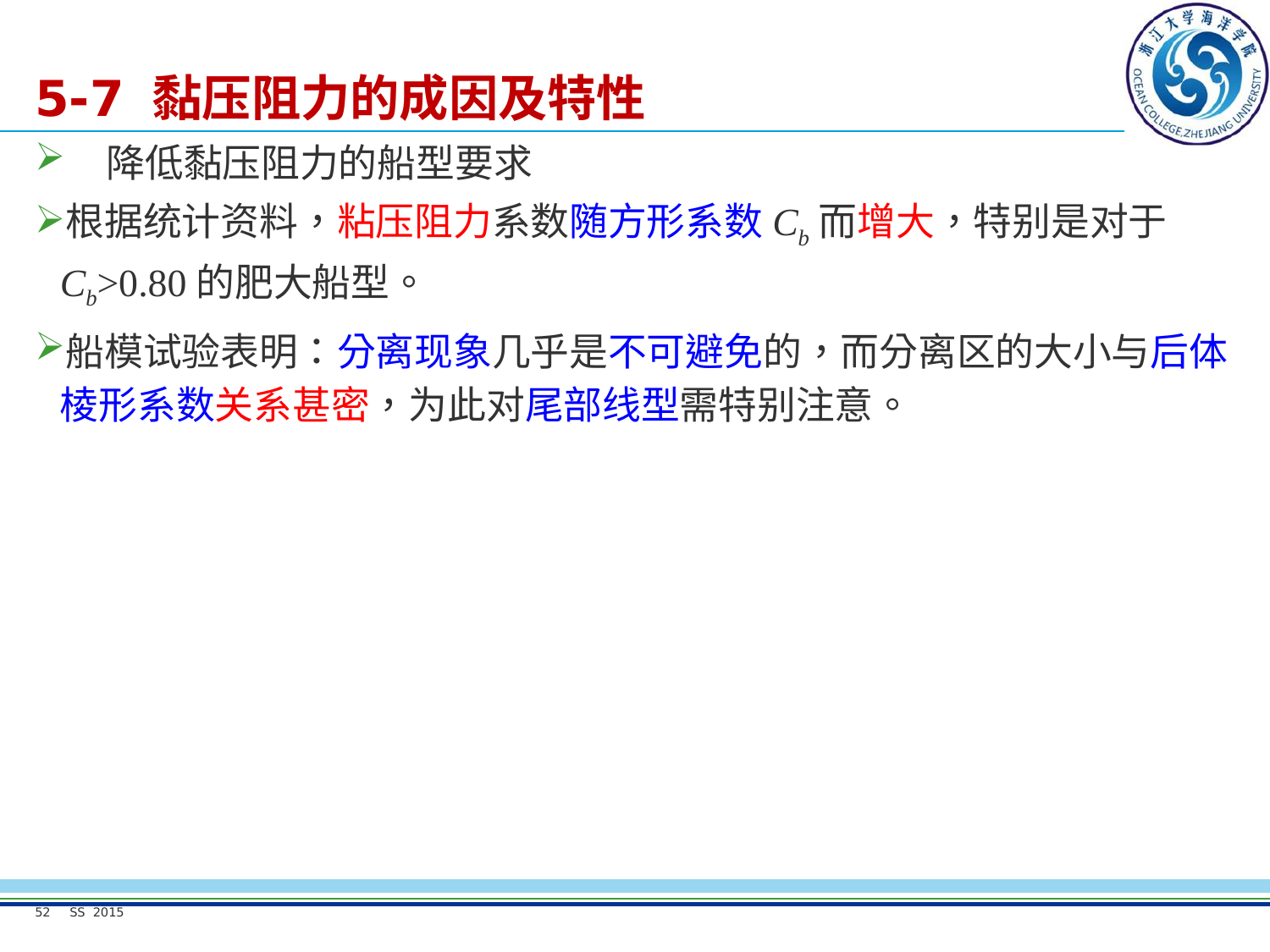

# 5-7 黏压阻力的成因及特性
降低黏压阻力的船型要求
根据统计资料，粘压阻力系数随方形系数Cb而增大，特别是对于Cb>0.80的肥大船型。
船模试验表明：分离现象几乎是不可避免的，而分离区的大小与后体棱形系数关系甚密，为此对尾部线型需特别注意。
52